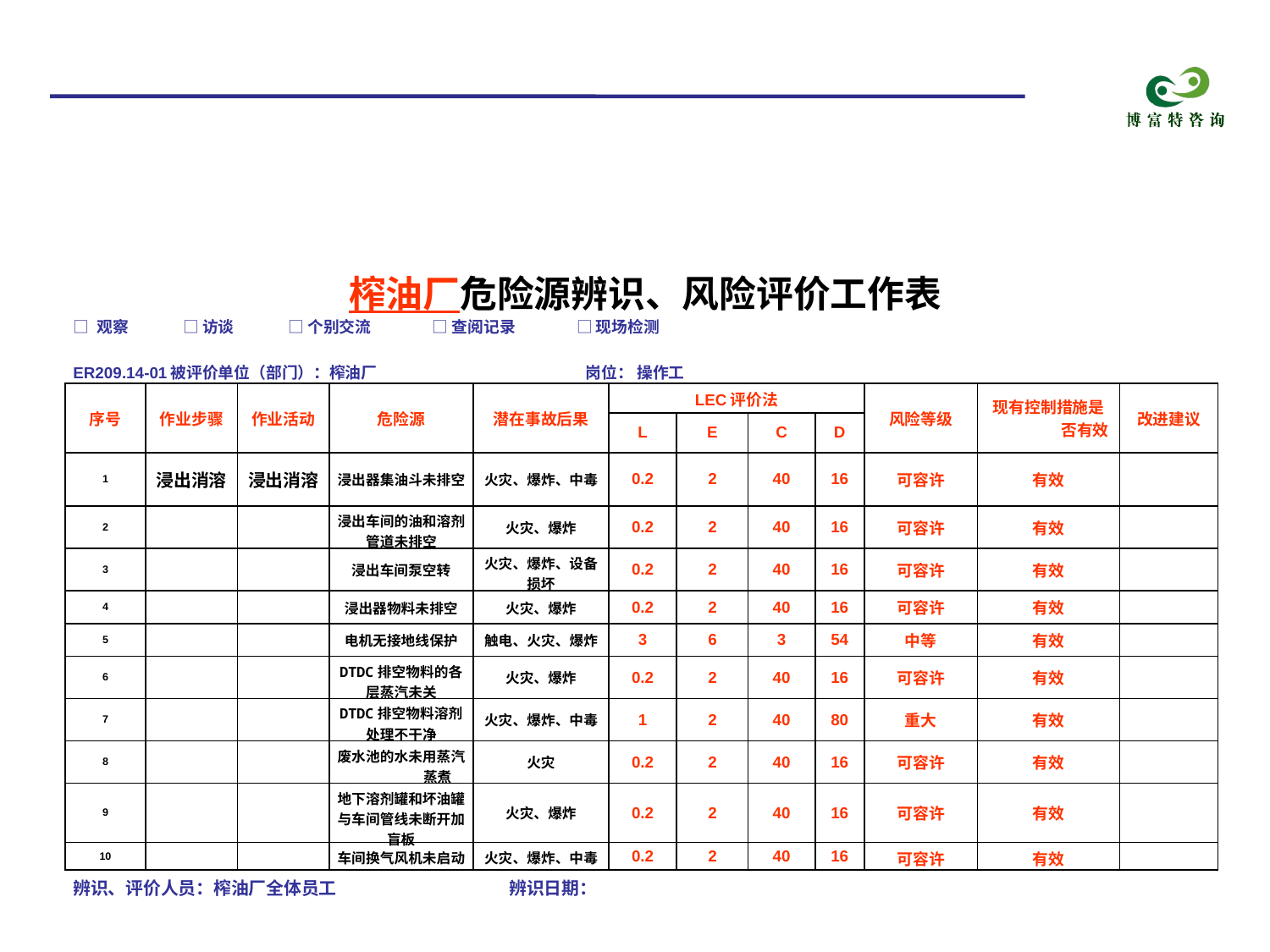

|  |  |  |  |  |  |  |  |  |  |  |  |
| --- | --- | --- | --- | --- | --- | --- | --- | --- | --- | --- | --- |
| □ 观察 □ 访谈 □ 个别交流 □ 查阅记录 □ 现场检测 |  |  |  |  |  |  |  |  |  |  |  |
| ER209.14-01被评价单位（部门）：榨油厂 岗位： 操作工 |  |  |  |  |  |  |  |  |  |  |  |
| 序号 | 作业步骤 | 作业活动 | 危险源 | 潜在事故后果 | LEC评价法 |  |  |  | 风险等级 | 现有控制措施是否有效 | 改进建议 |
|  |  |  |  |  | L | E | C | D |  |  |  |
| 1 | 浸出消溶 | 浸出消溶 | 浸出器集油斗未排空 | 火灾、爆炸、中毒 | 0.2 | 2 | 40 | 16 | 可容许 | 有效 |  |
| 2 |  |  | 浸出车间的油和溶剂管道未排空 | 火灾、爆炸 | 0.2 | 2 | 40 | 16 | 可容许 | 有效 |  |
| 3 |  |  | 浸出车间泵空转 | 火灾、爆炸、设备损坏 | 0.2 | 2 | 40 | 16 | 可容许 | 有效 |  |
| 4 |  |  | 浸出器物料未排空 | 火灾、爆炸 | 0.2 | 2 | 40 | 16 | 可容许 | 有效 |  |
| 5 |  |  | 电机无接地线保护 | 触电、火灾、爆炸 | 3 | 6 | 3 | 54 | 中等 | 有效 |  |
| 6 |  |  | DTDC排空物料的各层蒸汽未关 | 火灾、爆炸 | 0.2 | 2 | 40 | 16 | 可容许 | 有效 |  |
| 7 |  |  | DTDC排空物料溶剂处理不干净 | 火灾、爆炸、中毒 | 1 | 2 | 40 | 80 | 重大 | 有效 |  |
| 8 |  |  | 废水池的水未用蒸汽蒸煮 | 火灾 | 0.2 | 2 | 40 | 16 | 可容许 | 有效 |  |
| 9 |  |  | 地下溶剂罐和坏油罐与车间管线未断开加盲板 | 火灾、爆炸 | 0.2 | 2 | 40 | 16 | 可容许 | 有效 |  |
| 10 |  |  | 车间换气风机未启动 | 火灾、爆炸、中毒 | 0.2 | 2 | 40 | 16 | 可容许 | 有效 |  |
| 辨识、评价人员：榨油厂全体员工 辨识日期： |  |  |  |  |  |  |  |  |  |  |  |
榨油厂危险源辨识、风险评价工作表